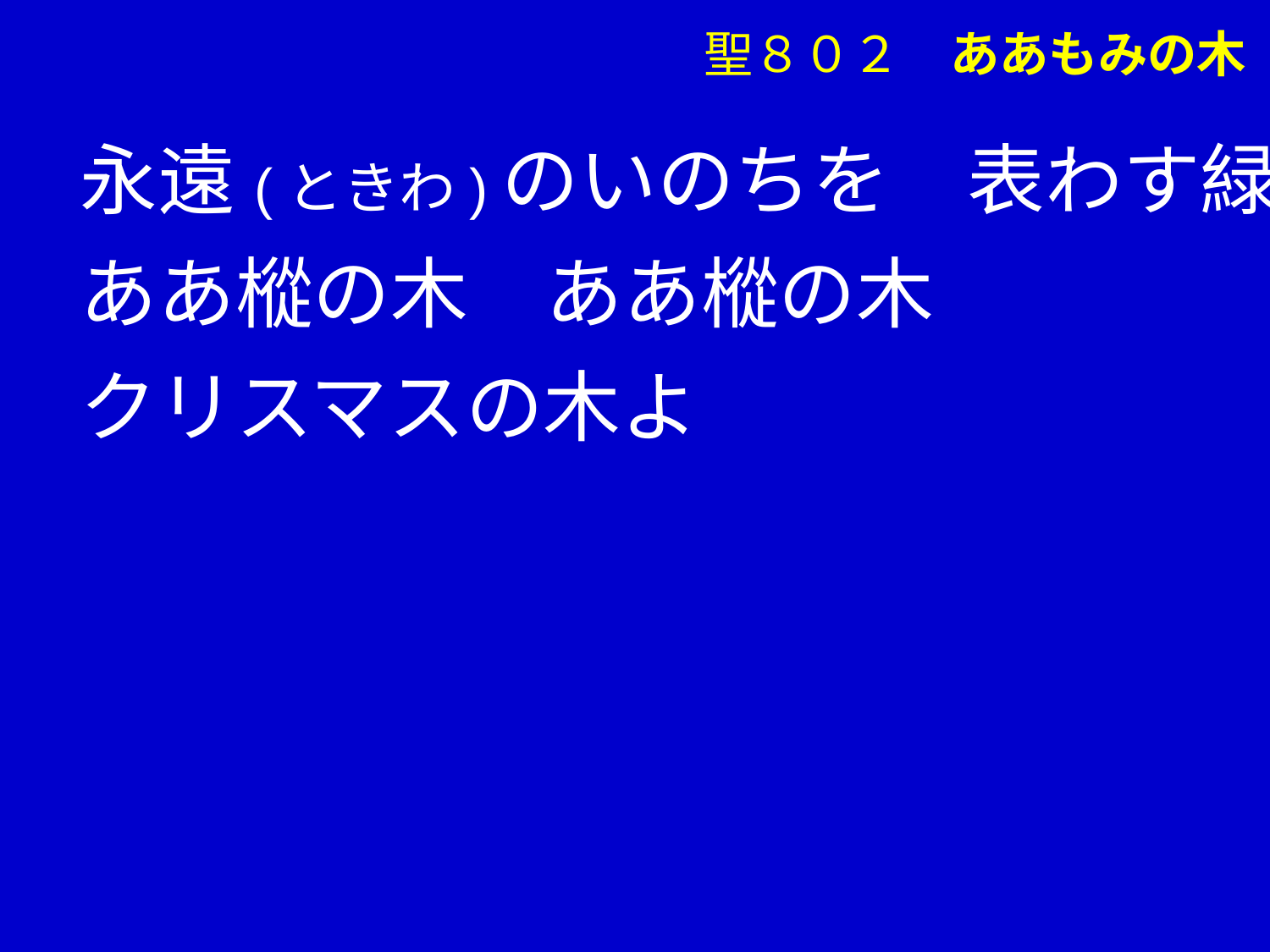

聖８０２　ああもみの木
　　永遠(ときわ)のいのちを　表わす緑の
　　ああ樅の木　ああ樅の木
　　クリスマスの木よ